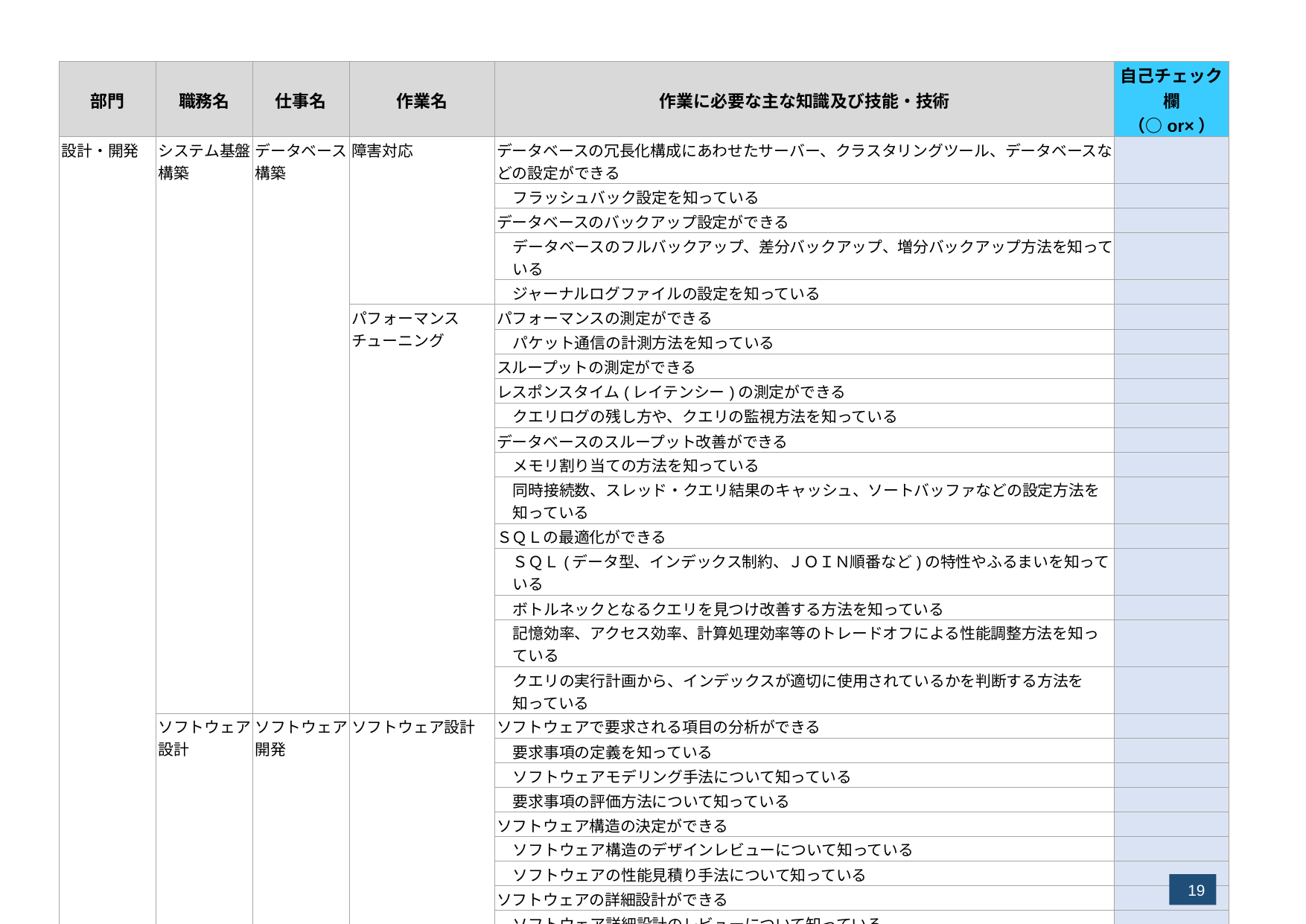

| 部門 | 職務名 | 仕事名 | 作業名 | 作業に必要な主な知識及び技能・技術 | 自己チェック欄 （○or×） |
| --- | --- | --- | --- | --- | --- |
| 設計・開発 | システム基盤構築 | データベース構築 | 障害対応 | データベースの冗長化構成にあわせたサーバー、クラスタリングツール、データベースなどの設定ができる |  |
|  |  |  |  | フラッシュバック設定を知っている |  |
|  |  |  |  | データベースのバックアップ設定ができる |  |
|  |  |  |  | データベースのフルバックアップ、差分バックアップ、増分バックアップ方法を知っている |  |
|  |  |  |  | ジャーナルログファイルの設定を知っている |  |
|  |  |  | パフォーマンスチューニング | パフォーマンスの測定ができる |  |
|  |  |  |  | パケット通信の計測方法を知っている |  |
|  |  |  |  | スループットの測定ができる |  |
|  |  |  |  | レスポンスタイム(レイテンシー)の測定ができる |  |
|  |  |  |  | クエリログの残し方や、クエリの監視方法を知っている |  |
|  |  |  |  | データベースのスループット改善ができる |  |
|  |  |  |  | メモリ割り当ての方法を知っている |  |
|  |  |  |  | 同時接続数、スレッド・クエリ結果のキャッシュ、ソートバッファなどの設定方法を知っている |  |
|  |  |  |  | ＳＱＬの最適化ができる |  |
|  |  |  |  | ＳＱＬ(データ型、インデックス制約、ＪＯＩＮ順番など)の特性やふるまいを知っている |  |
|  |  |  |  | ボトルネックとなるクエリを見つけ改善する方法を知っている |  |
|  |  |  |  | 記憶効率、アクセス効率、計算処理効率等のトレードオフによる性能調整方法を知っている |  |
|  |  |  |  | クエリの実行計画から、インデックスが適切に使用されているかを判断する方法を知っている |  |
|  | ソフトウェア設計 | ソフトウェア開発 | ソフトウェア設計 | ソフトウェアで要求される項目の分析ができる |  |
|  |  |  |  | 要求事項の定義を知っている |  |
|  |  |  |  | ソフトウェアモデリング手法について知っている |  |
|  |  |  |  | 要求事項の評価方法について知っている |  |
|  |  |  |  | ソフトウェア構造の決定ができる |  |
|  |  |  |  | ソフトウェア構造のデザインレビューについて知っている |  |
|  |  |  |  | ソフトウェアの性能見積り手法について知っている |  |
|  |  |  |  | ソフトウェアの詳細設計ができる |  |
|  |  |  |  | ソフトウェア詳細設計のレビューについて知っている |  |
|  |  |  |  | 設計ツールについて知っている |  |
|  |  |  | 環境構築 | 統合開発環境ソフトを操作できる |  |
|  |  |  |  | コンパイル・アセンブル・リンクを知っている |  |
|  |  |  |  | デバッグ方法を知っている |  |
|  |  |  |  | ＲＯＭへの書き込み方法を知っている |  |
|  |  |  |  | 制御アルゴリズムを構築できる |  |
19